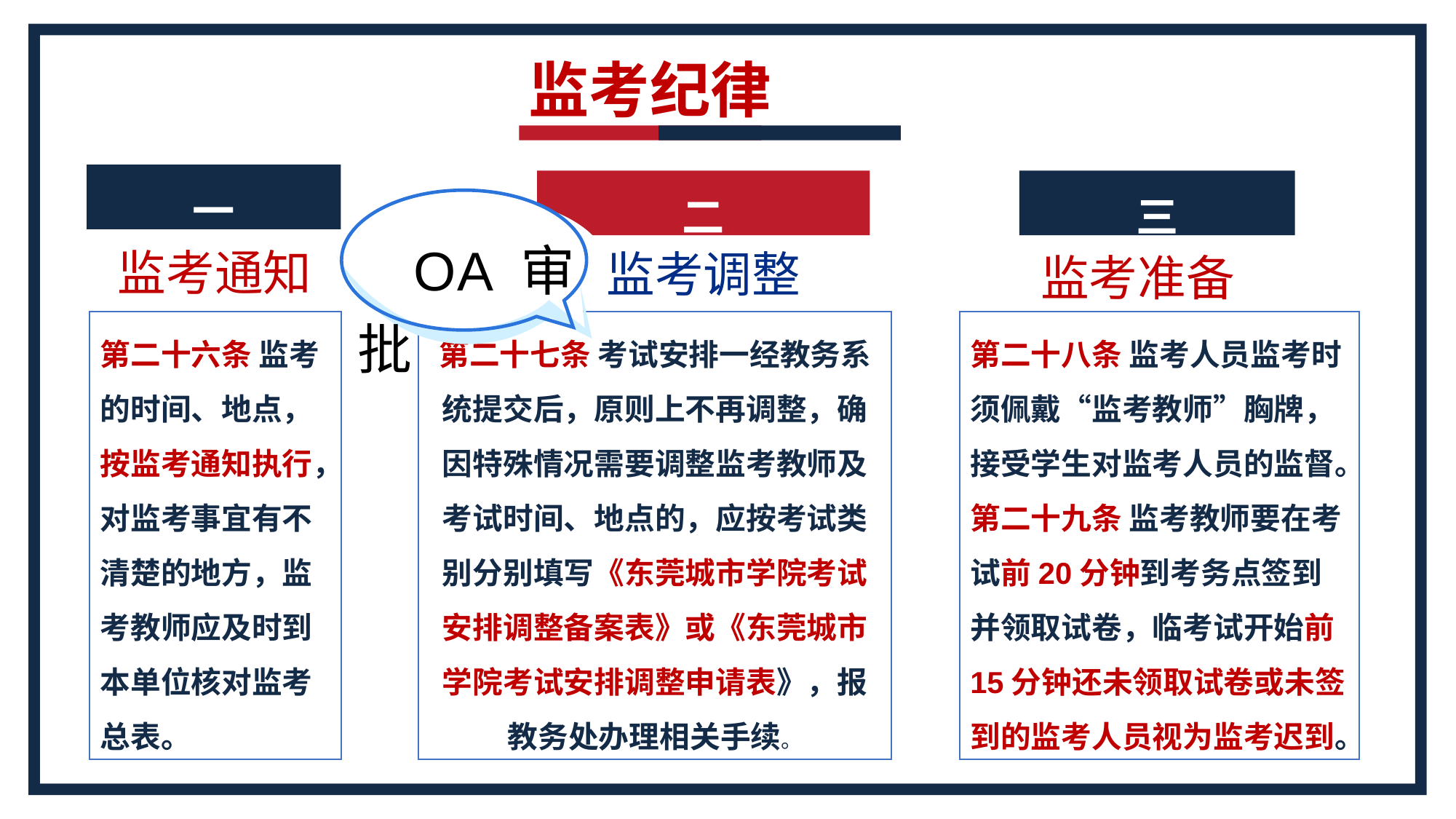

监考纪律

一
二
三

   OA审批
监考通知
监考调整
监考准备
第二十七条 考试安排一经教务系统提交后，原则上不再调整，确因特殊情况需要调整监考教师及考试时间、地点的，应按考试类别分别填写《东莞城市学院考试安排调整备案表》或《东莞城市学院考试安排调整申请表》，报教务处办理相关手续。
第二十八条 监考人员监考时须佩戴“监考教师”胸牌，接受学生对监考人员的监督。
第二十九条 监考教师要在考试前20分钟到考务点签到并领取试卷，临考试开始前15分钟还未领取试卷或未签到的监考人员视为监考迟到。
第二十六条 监考的时间、地点，按监考通知执行，对监考事宜有不清楚的地方，监考教师应及时到本单位核对监考总表。